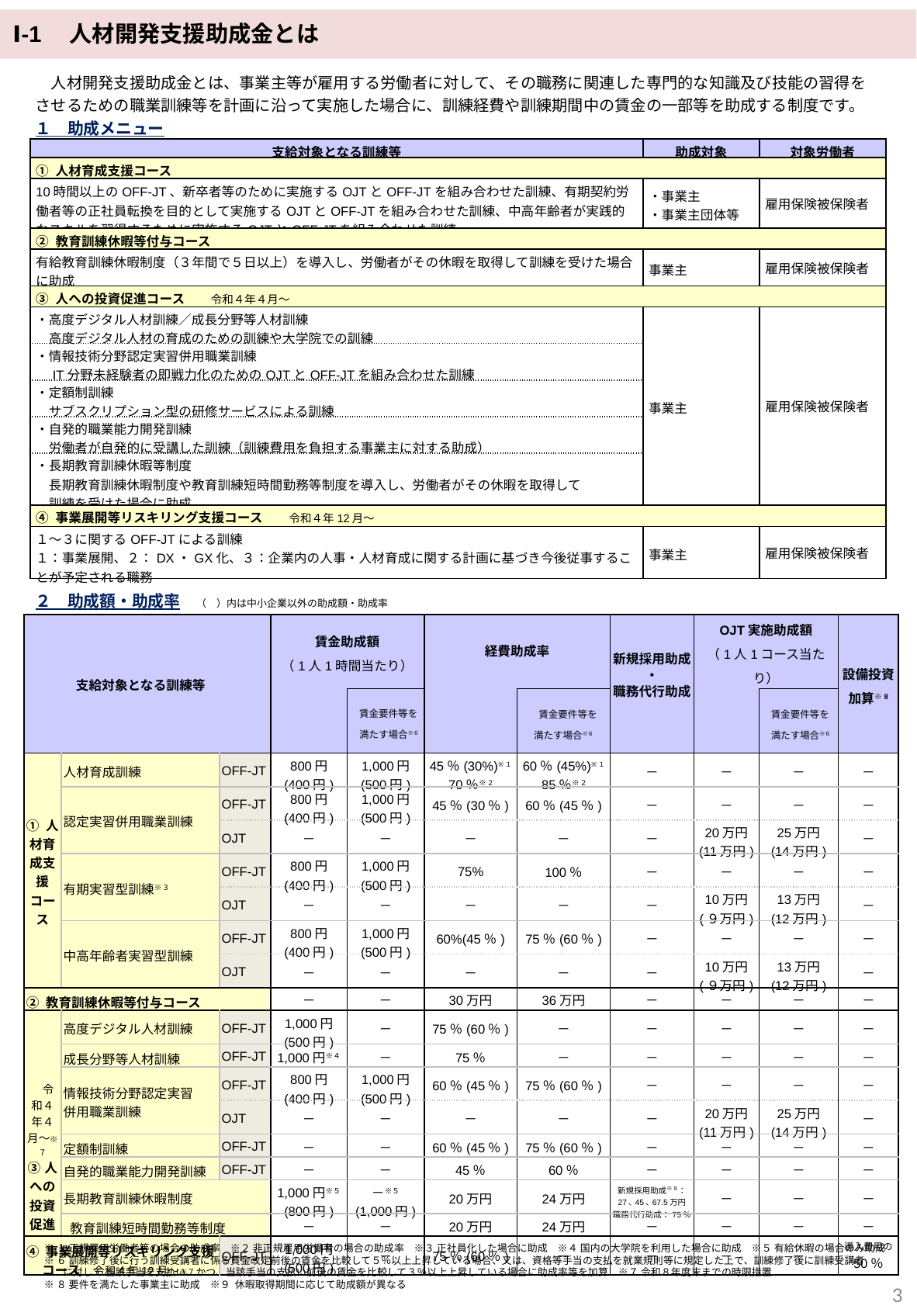

Ⅰ-1　人材開発支援助成金とは
　人材開発支援助成金とは、事業主等が雇用する労働者に対して、その職務に関連した専門的な知識及び技能の習得をさせるための職業訓練等を計画に沿って実施した場合に、訓練経費や訓練期間中の賃金の一部等を助成する制度です。
１　助成メニュー
| 支給対象となる訓練等 | 助成対象 | 対象労働者 |
| --- | --- | --- |
| ① 人材育成支援コース |  |  |
| 10時間以上のOFF-JT、新卒者等のために実施するOJTとOFF-JTを組み合わせた訓練、有期契約労働者等の正社員転換を目的として実施するOJTとOFF-JTを組み合わせた訓練、中高年齢者が実践的なスキルを習得するために実施するOJTとOFF-JTを組み合わせた訓練 | ・事業主 ・事業主団体等 | 雇用保険被保険者 |
| ② 教育訓練休暇等付与コース |  |  |
| 有給教育訓練休暇制度（３年間で５日以上）を導入し、労働者がその休暇を取得して訓練を受けた場合に助成 | 事業主 | 雇用保険被保険者 |
| ③ 人への投資促進コース　　令和４年４月～ |  |  |
| ・高度デジタル人材訓練／成長分野等人材訓練 　高度デジタル人材の育成のための訓練や大学院での訓練 | 事業主 | 雇用保険被保険者 |
| ・情報技術分野認定実習併用職業訓練 　IT分野未経験者の即戦力化のためのOJTとOFF-JTを組み合わせた訓練 |  |  |
| ・定額制訓練 　サブスクリプション型の研修サービスによる訓練 |  |  |
| ・自発的職業能力開発訓練 　労働者が自発的に受講した訓練（訓練費用を負担する事業主に対する助成） |  |  |
| ・長期教育訓練休暇等制度 　長期教育訓練休暇制度や教育訓練短時間勤務等制度を導入し、労働者がその休暇を取得して 　訓練を受けた場合に助成 |  |  |
| ④ 事業展開等リスキリング支援コース　　令和４年12月～ |  |  |
| １～３に関するOFF-JTによる訓練 １：事業展開、２：DX・GX化、３：企業内の人事・人材育成に関する計画に基づき今後従事することが予定される職務 | 事業主 | 雇用保険被保険者 |
２　助成額・助成率　（　）内は中小企業以外の助成額・助成率
| 支給対象となる訓練等 |  |  | 賃金助成額 （1人1時間当たり） |  | 経費助成率 |  | 新規採用助成 ・ 職務代行助成 | OJT実施助成額 （1人1コース当たり） |  | 設備投資 加算※8 |
| --- | --- | --- | --- | --- | --- | --- | --- | --- | --- | --- |
|  |  |  |  | 賃金要件等を 　満たす場合※６ |  | 賃金要件等を 満たす場合※６ |  |  | 賃金要件等を 　満たす場合※６ |  |
| ① 人材育成支援コース | 人材育成訓練 | OFF-JT | 800円 (400円) | 1,000円 (500円) | 45％(30%)※１ 70％※2 | 60％(45%)※１ 85％※2 | － | － | － | － |
|  | 認定実習併用職業訓練 | OFF-JT | 800円 (400円) | 1,000円 (500円) | 45％(30％) | 60％(45％) | － | － | － | － |
|  |  | OJT | － | － | － | － | － | 20万円 (11万円) | 25万円 (14万円) | － |
|  | 有期実習型訓練※３ | OFF-JT | 800円 (400円) | 1,000円 (500円) | 75% | 100％ | － | － | － | － |
|  |  | OJT | － | － | － | － | － | 10万円 (９万円) | 13万円 (12万円) | － |
|  | 中高年齢者実習型訓練 | OFF-JT | 800円 (400円) | 1,000円 (500円) | 60%(45％) | 75％(60％) | － | － | － | － |
|  |  | OJT | － | － | － | － | － | 10万円 (９万円) | 13万円 (12万円) | － |
| ② 教育訓練休暇等付与コース |  |  | － | － | 30万円 | 36万円 | － | － | － | － |
| 令和４年４月～※７ ③人への投資促進コース | 高度デジタル人材訓練 | OFF-JT | 1,000円 (500円) | － | 75％(60％) | － | － | － | － | － |
|  | 成長分野等人材訓練 | OFF-JT | 1,000円※４ | － | 75％ | － | － | － | － | － |
|  | 情報技術分野認定実習 併用職業訓練 | OFF-JT | 800円 (400円) | 1,000円 (500円) | 60％(45％) | 75％(60％) | － | － | － | － |
|  |  | OJT | － | － | － | － | － | 20万円 (11万円) | 25万円 (14万円) | － |
|  | 定額制訓練 | OFF-JT | － | － | 60％(45％) | 75％(60％) | － | － | － | － |
|  | 自発的職業能力開発訓練 | OFF-JT | － | － | 45％ | 60％ | － | － | － | － |
|  | 長期教育訓練休暇制度 |  | 1,000円※５ (800円) | －※５ (1,000円) | 20万円 | 24万円 | 新規採用助成※9： 27､45､67.5万円 職務代行助成：75％ | － | － | － |
|  | 教育訓練短時間勤務等制度 |  | － | － | 20万円 | 24万円 | － | － | － | － |
| ④ 事業展開等リスキリング支援 　 コース　令和４年12月～※７ |  | OFF-JT | 1,000円 (500円) | － | 75％(60％) | － | － | － | － | 導入費用の 50％ |
※１ 正規雇用労働者等の場合の助成率　※２ 非正規雇用労働者の場合の助成率　※３ 正社員化した場合に助成　※４ 国内の大学院を利用した場合に助成　※５ 有給休暇の場合のみ助成
※６ 訓練修了後に行う訓練受講者に係る賃金改定前後の賃金を比較して５％以上上昇している場合、又は、資格等手当の支払を就業規則等に規定した上で、訓練修了後に訓練受講者
       に対して 当該手当を支払い、かつ、当該手当の支払い前後の賃金を比較して３％以上上昇している場合に助成率等を加算　※７ 令和８年度末までの時限措置
※８ 要件を満たした事業主に助成　※９  休暇取得期間に応じて助成額が異なる
3